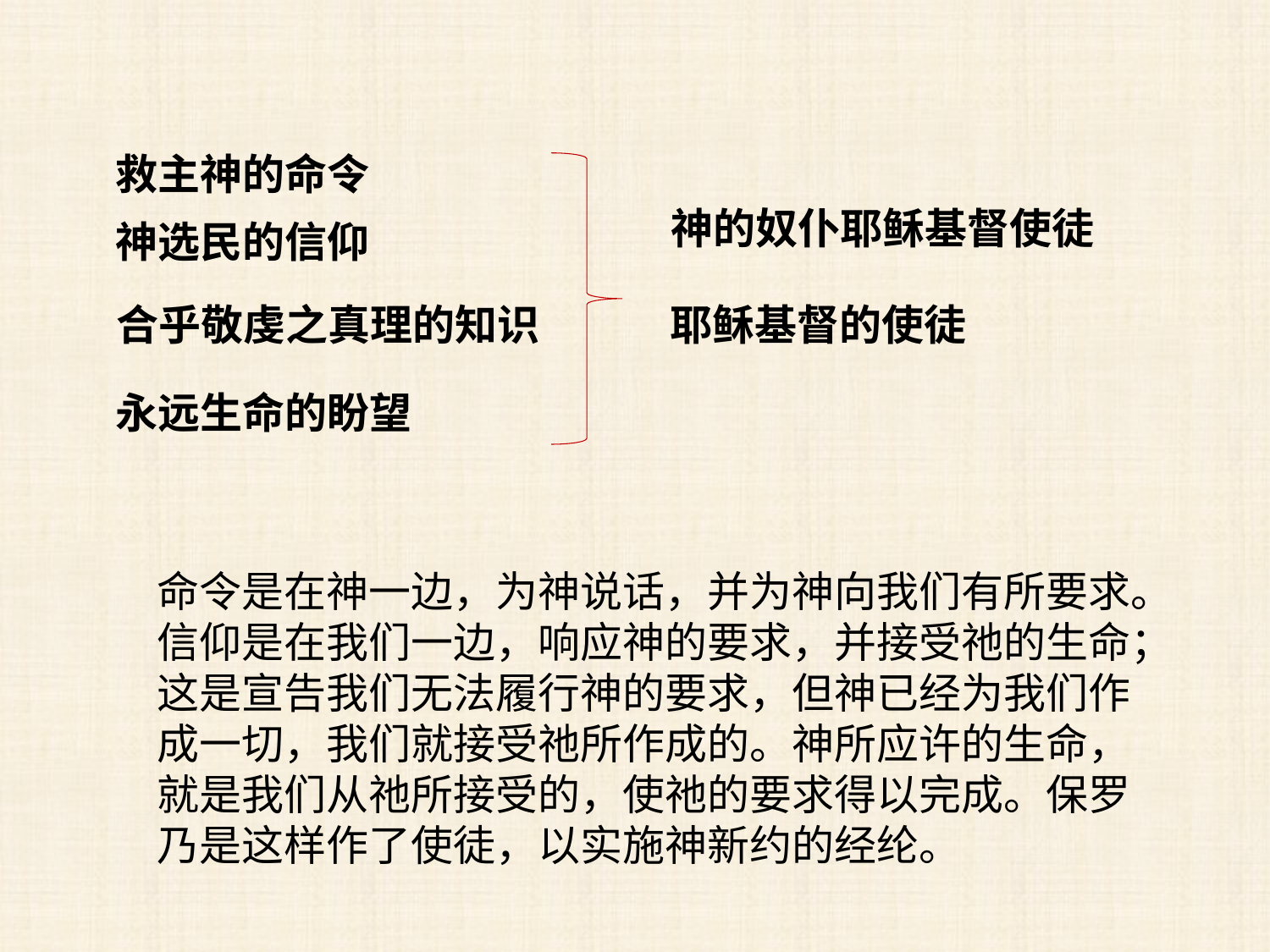

救主神的命令

神的奴仆耶稣基督使徒
神选民的信仰
合乎敬虔之真理的知识
耶稣基督的使徒
永远生命的盼望
命令是在神一边，为神说话，并为神向我们有所要求。信仰是在我们一边，响应神的要求，并接受祂的生命；这是宣告我们无法履行神的要求，但神已经为我们作成一切，我们就接受祂所作成的。神所应许的生命，就是我们从祂所接受的，使祂的要求得以完成。保罗乃是这样作了使徒，以实施神新约的经纶。